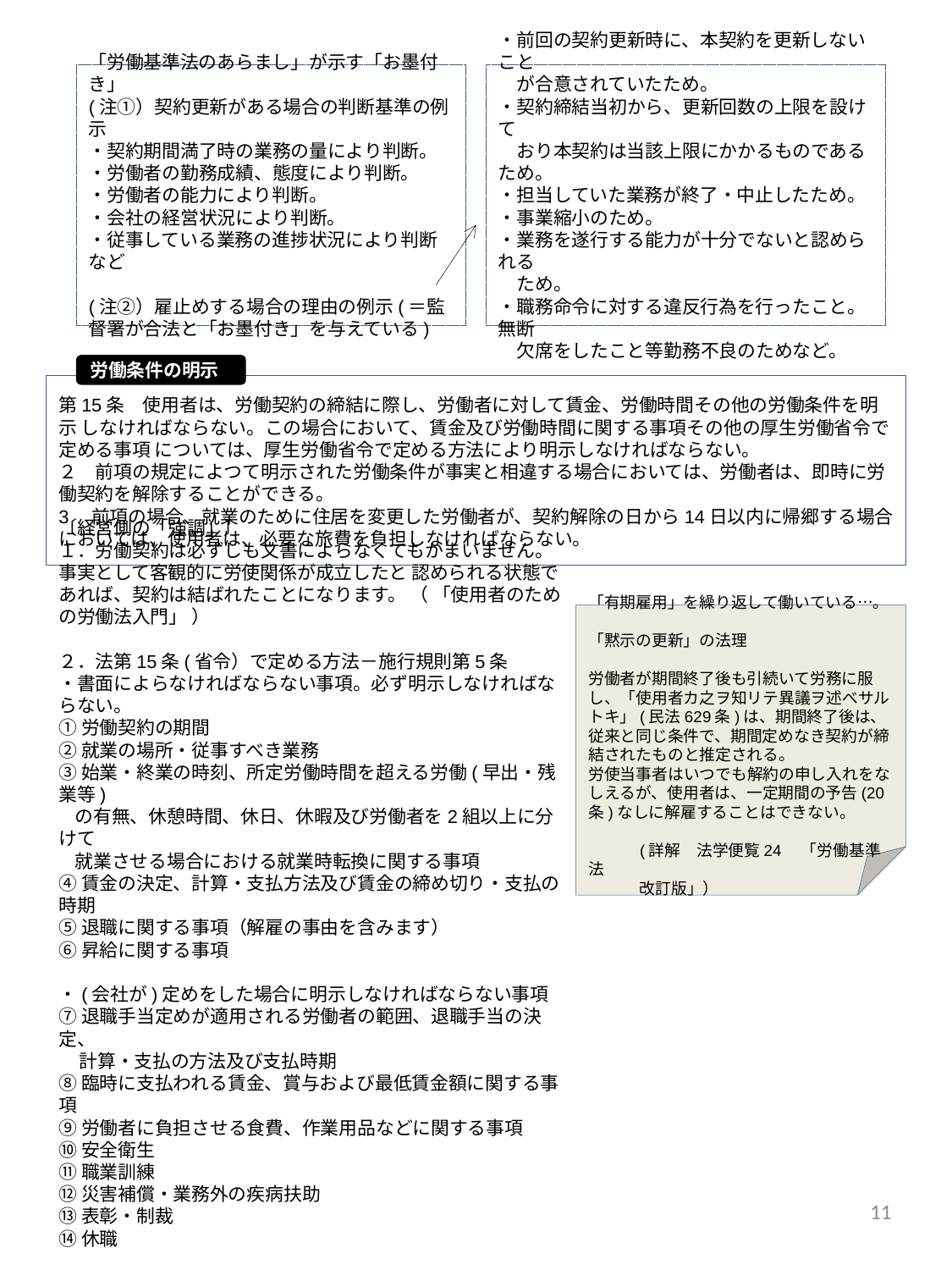

「労働基準法のあらまし」が示す「お墨付き」
(注①）契約更新がある場合の判断基準の例示
・契約期間満了時の業務の量により判断。
・労働者の勤務成績、態度により判断。
・労働者の能力により判断。
・会社の経営状況により判断。
・従事している業務の進捗状況により判断など

(注②）雇止めする場合の理由の例示(＝監督署が合法と「お墨付き」を与えている)

・前回の契約更新時に、本契約を更新しないこと
　が合意されていたため。
・契約締結当初から、更新回数の上限を設けて
　おり本契約は当該上限にかかるものであるため。
・担当していた業務が終了・中止したため。
・事業縮小のため。
・業務を遂行する能力が十分でないと認められる
　ため。
・職務命令に対する違反行為を行ったこと。無断
　欠席をしたこと等勤務不良のためなど。

#
労働条件の明示

第15条　使用者は、労働契約の締結に際し、労働者に対して賃金、労働時間その他の労働条件を明示 しなければならない。この場合において、賃金及び労働時間に関する事項その他の厚生労働省令で定める事項 については、厚生労働省令で定める方法により明示しなければならない。
２　前項の規定によつて明示された労働条件が事実と相違する場合においては、労働者は、即時に労働契約を解除することができる。
3　前項の場合、就業のために住居を変更した労働者が、契約解除の日から14日以内に帰郷する場合においては、使用者は、必要な旅費を負担しなければならない。

〔経営側の「強調」〕
１．労働契約は必ずしも文書によらなくてもかまいません。事実として客観的に労使関係が成立したと 認められる状態であれば、契約は結ばれたことになります。 （ 「使用者のための労働法入門」 ）

２．法第15条(省令）で定める方法－施行規則第5条
・書面によらなければならない事項。必ず明示しなければならない。
①労働契約の期間
②就業の場所・従事すべき業務
③始業・終業の時刻、所定労働時間を超える労働(早出・残業等)
   の有無、休憩時間、休日、休暇及び労働者を2組以上に分けて
   就業させる場合における就業時転換に関する事項
④賃金の決定、計算・支払方法及び賃金の締め切り・支払の時期
⑤退職に関する事項（解雇の事由を含みます）
⑥昇給に関する事項

・(会社が)定めをした場合に明示しなければならない事項
⑦退職手当定めが適用される労働者の範囲、退職手当の決定、
    計算・支払の方法及び支払時期
⑧臨時に支払われる賃金、賞与および最低賃金額に関する事項
⑨労働者に負担させる食費、作業用品などに関する事項
⑩安全衛生
⑪職業訓練
⑫災害補償・業務外の疾病扶助
⑬表彰・制裁
⑭休職

「有期雇用」を繰り返して働いている…。

「黙示の更新」の法理

労働者が期間終了後も引続いて労務に服し、「使用者カ之ヲ知リテ異議ヲ述べサル トキ」(民法629条)は、期間終了後は、従来と同じ条件で、期間定めなき契約が締結されたものと推定される。
労使当事者はいつでも解約の申し入れをなしえるが、使用者は、一定期間の予告(20条)なしに解雇することはできない。
　　　(詳解　法学便覧24　「労働基準法
　　　 改訂版」）

11